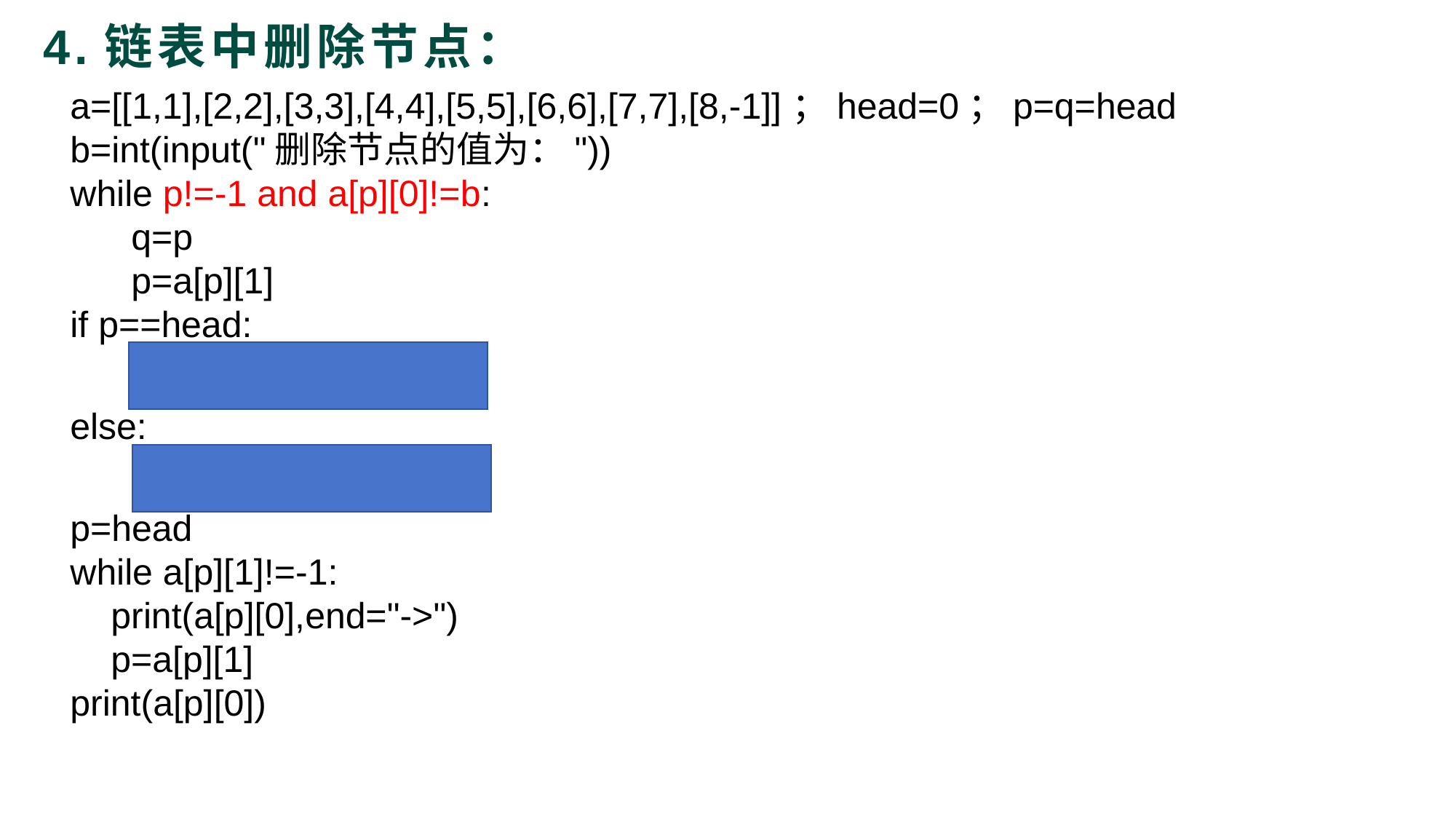

4.链表中删除节点：
a=[[1,1],[2,2],[3,3],[4,4],[5,5],[6,6],[7,7],[8,-1]]；head=0；p=q=head
b=int(input("删除节点的值为："))
while p!=-1 and a[p][0]!=b:
      q=p
      p=a[p][1]
if p==head:
      head=a[p][1]
else:
      a[q][1]=a[p][1]
p=head
while a[p][1]!=-1:
    print(a[p][0],end="->")
    p=a[p][1]
print(a[p][0])